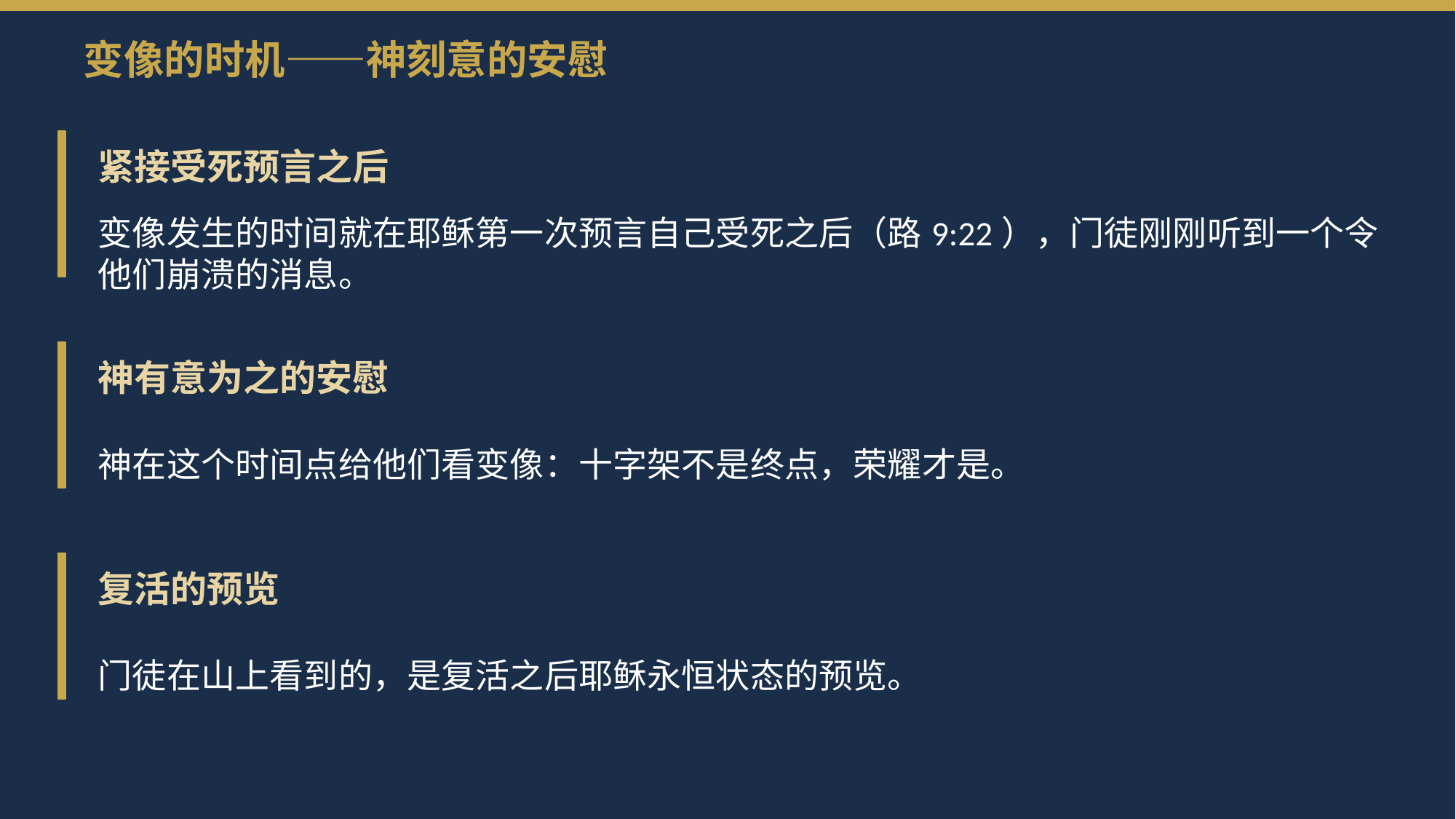

变像的时机——神刻意的安慰

紧接受死预言之后
变像发生的时间就在耶稣第一次预言自己受死之后（路9:22），门徒刚刚听到一个令他们崩溃的消息。

神有意为之的安慰
神在这个时间点给他们看变像：十字架不是终点，荣耀才是。

复活的预览
门徒在山上看到的，是复活之后耶稣永恒状态的预览。